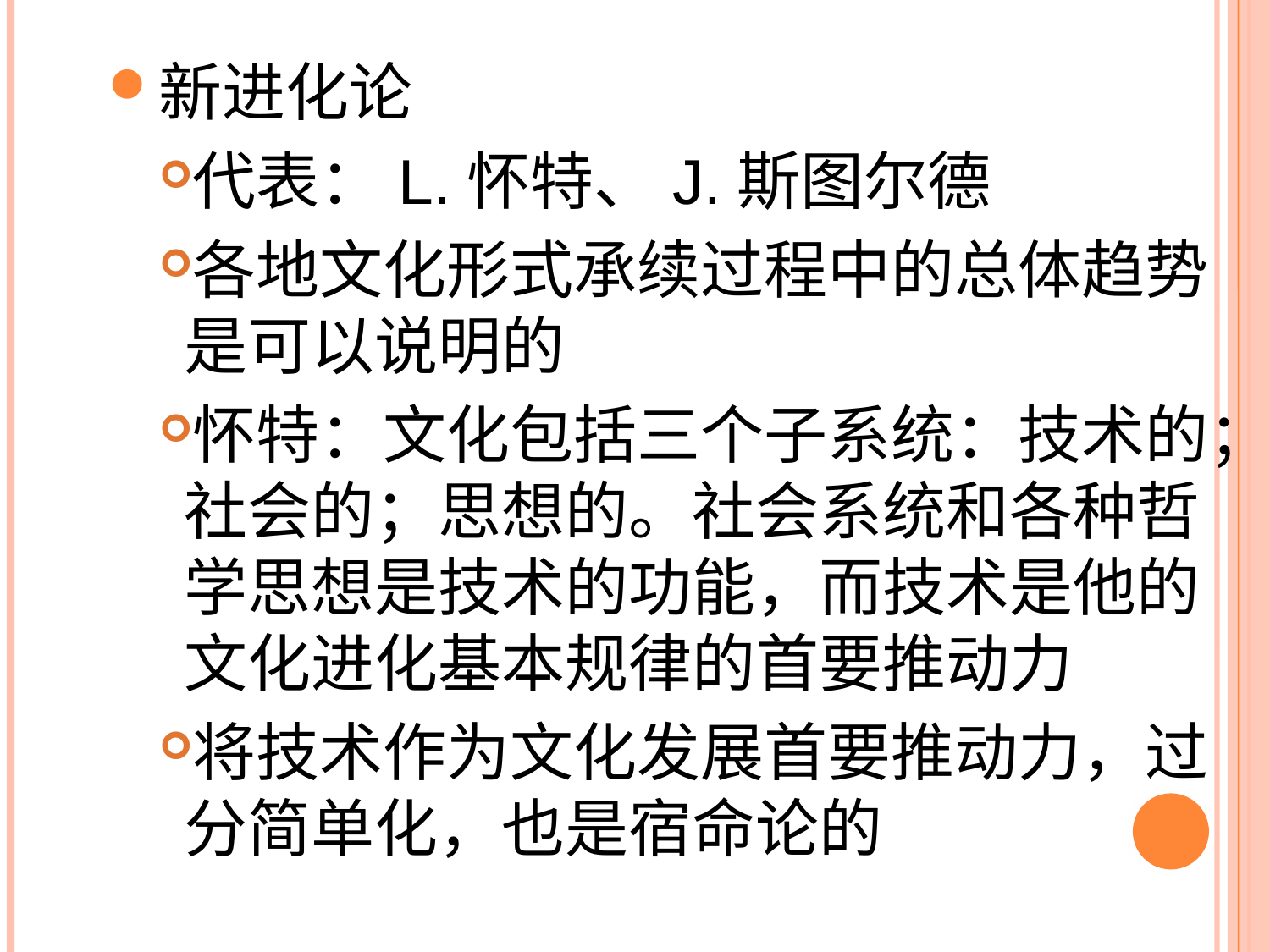

新进化论
代表：L.怀特、J.斯图尔德
各地文化形式承续过程中的总体趋势是可以说明的
怀特：文化包括三个子系统：技术的；社会的；思想的。社会系统和各种哲学思想是技术的功能，而技术是他的文化进化基本规律的首要推动力
将技术作为文化发展首要推动力，过分简单化，也是宿命论的